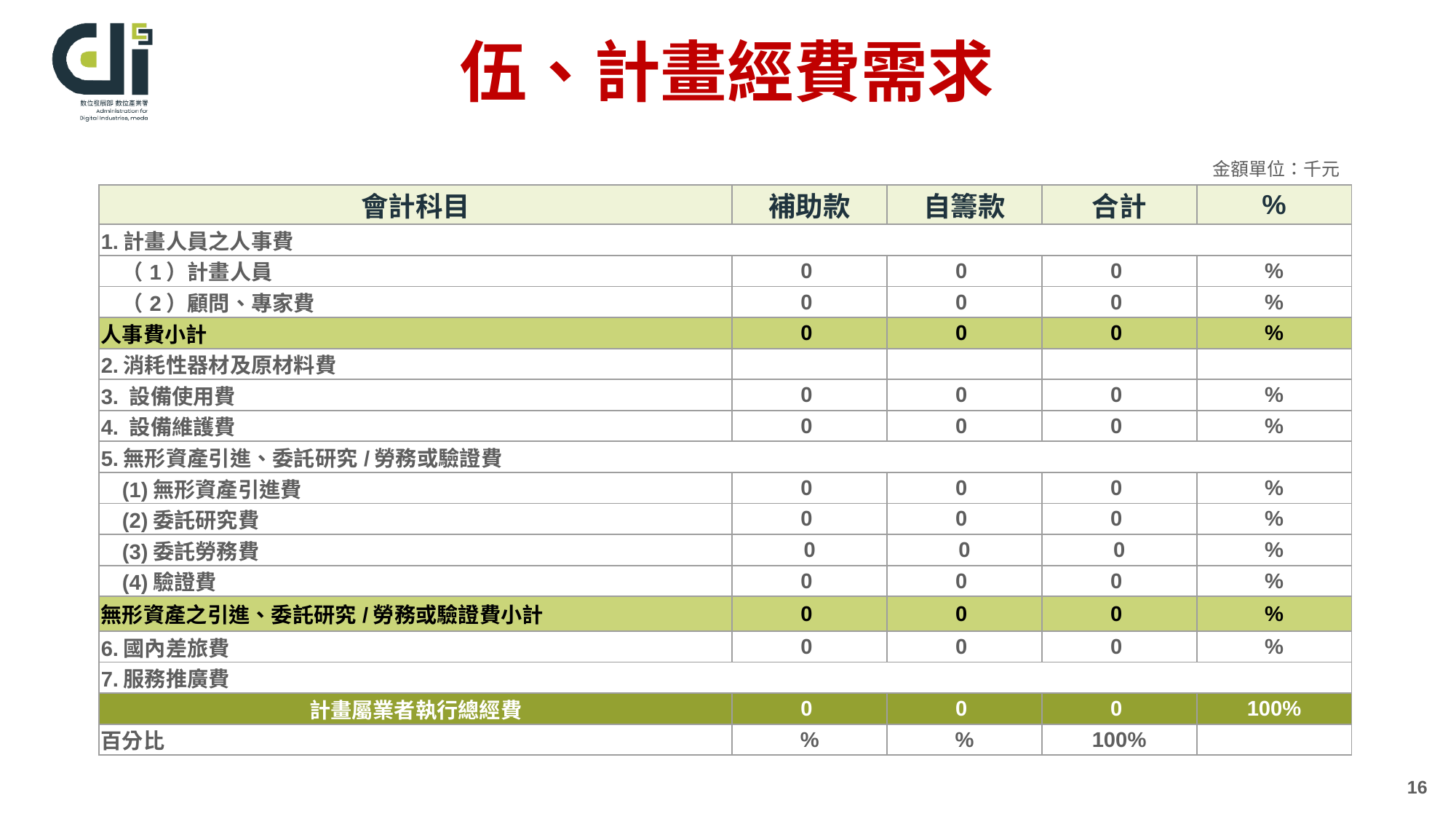

# 伍、計畫經費需求
金額單位：千元
| 會計科目 | 補助款 | 自籌款 | 合計 | % |
| --- | --- | --- | --- | --- |
| 1.計畫人員之人事費 |  |  |  |  |
| （1）計畫人員 | 0 | 0 | 0 | % |
| （2）顧問、專家費 | 0 | 0 | 0 | % |
| 人事費小計 | 0 | 0 | 0 | % |
| 2.消耗性器材及原材料費 |  |  |  |  |
| 3. 設備使用費 | 0 | 0 | 0 | % |
| 4. 設備維護費 | 0 | 0 | 0 | % |
| 5.無形資產引進、委託研究/勞務或驗證費 |  |  |  |  |
| (1)無形資產引進費 | 0 | 0 | 0 | % |
| (2)委託研究費 | 0 | 0 | 0 | % |
| (3)委託勞務費 | 0 | 0 | 0 | % |
| (4)驗證費 | 0 | 0 | 0 | % |
| 無形資產之引進、委託研究/勞務或驗證費小計 | 0 | 0 | 0 | % |
| 6.國內差旅費 | 0 | 0 | 0 | % |
| 7.服務推廣費 |  |  |  |  |
| 計畫屬業者執行總經費 | 0 | 0 | 0 | 100% |
| 百分比 | % | % | 100% |  |
16